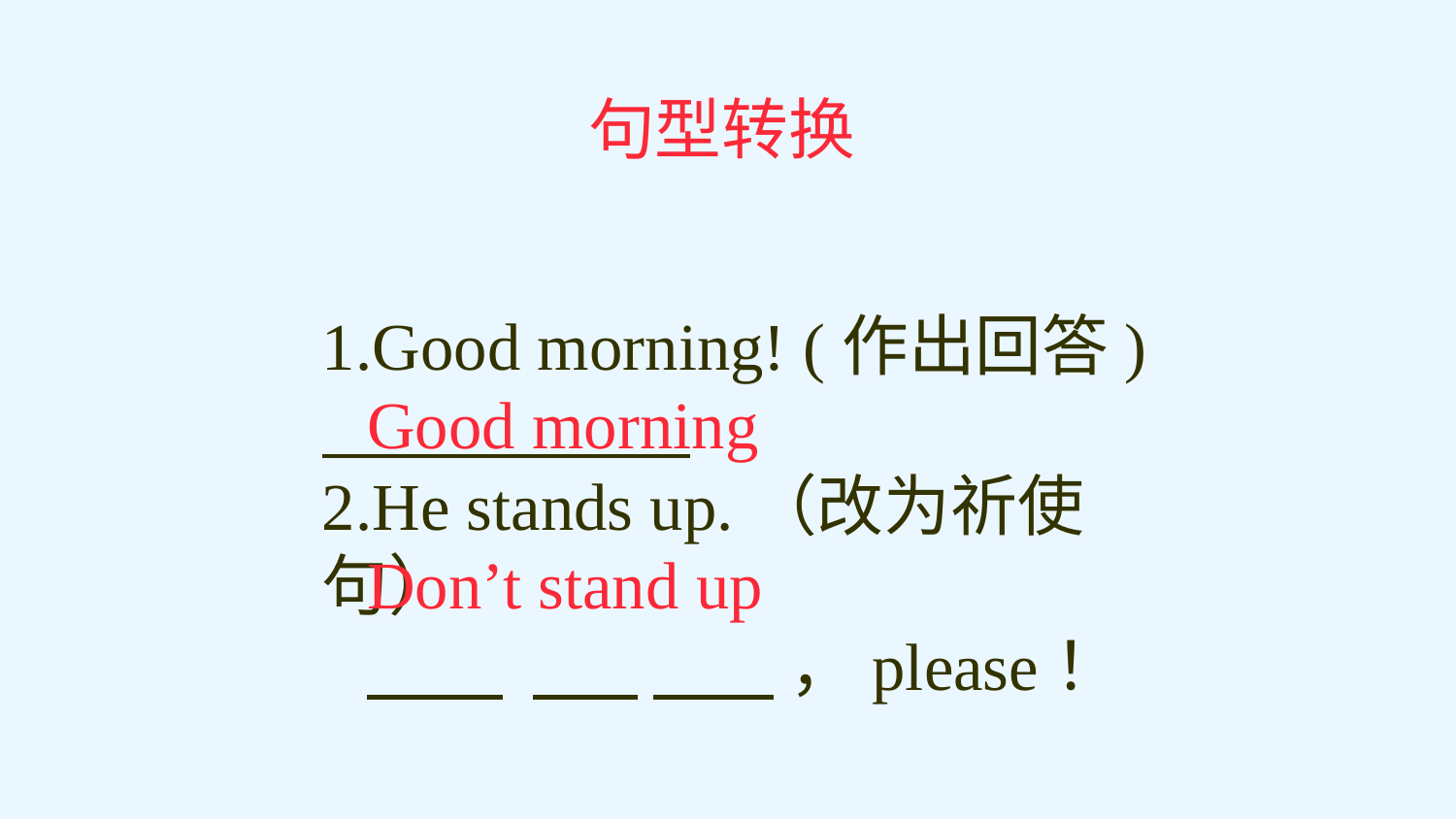

句型转换
1.Good morning! (作出回答)

2.He stands up.（改为祈使句）
                              ，please！
Good morning

Don’t stand up